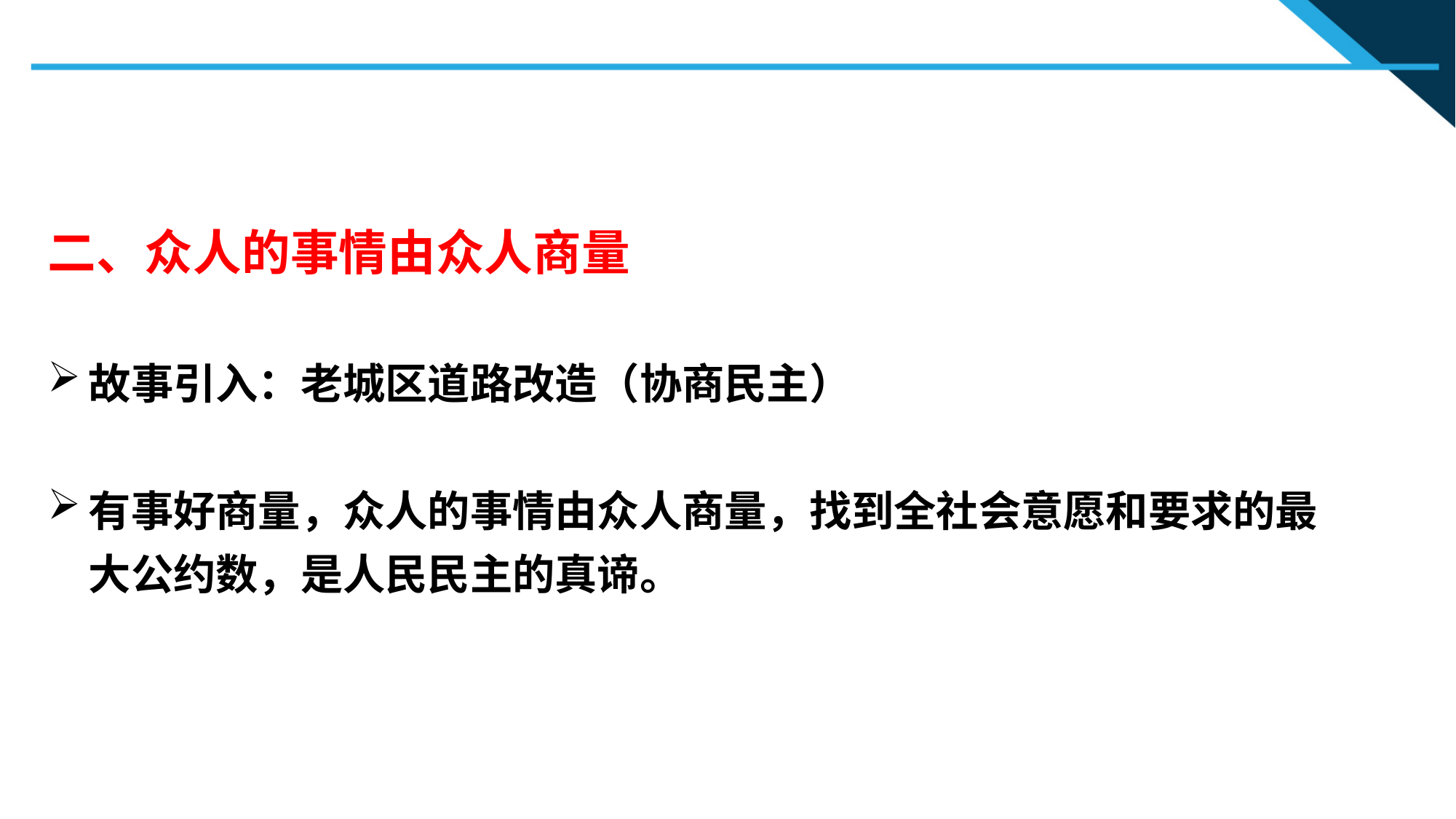

二、众人的事情由众人商量

故事引入：老城区道路改造（协商民主）

有事好商量，众人的事情由众人商量，找到全社会意愿和要求的最大公约数，是人民民主的真谛。